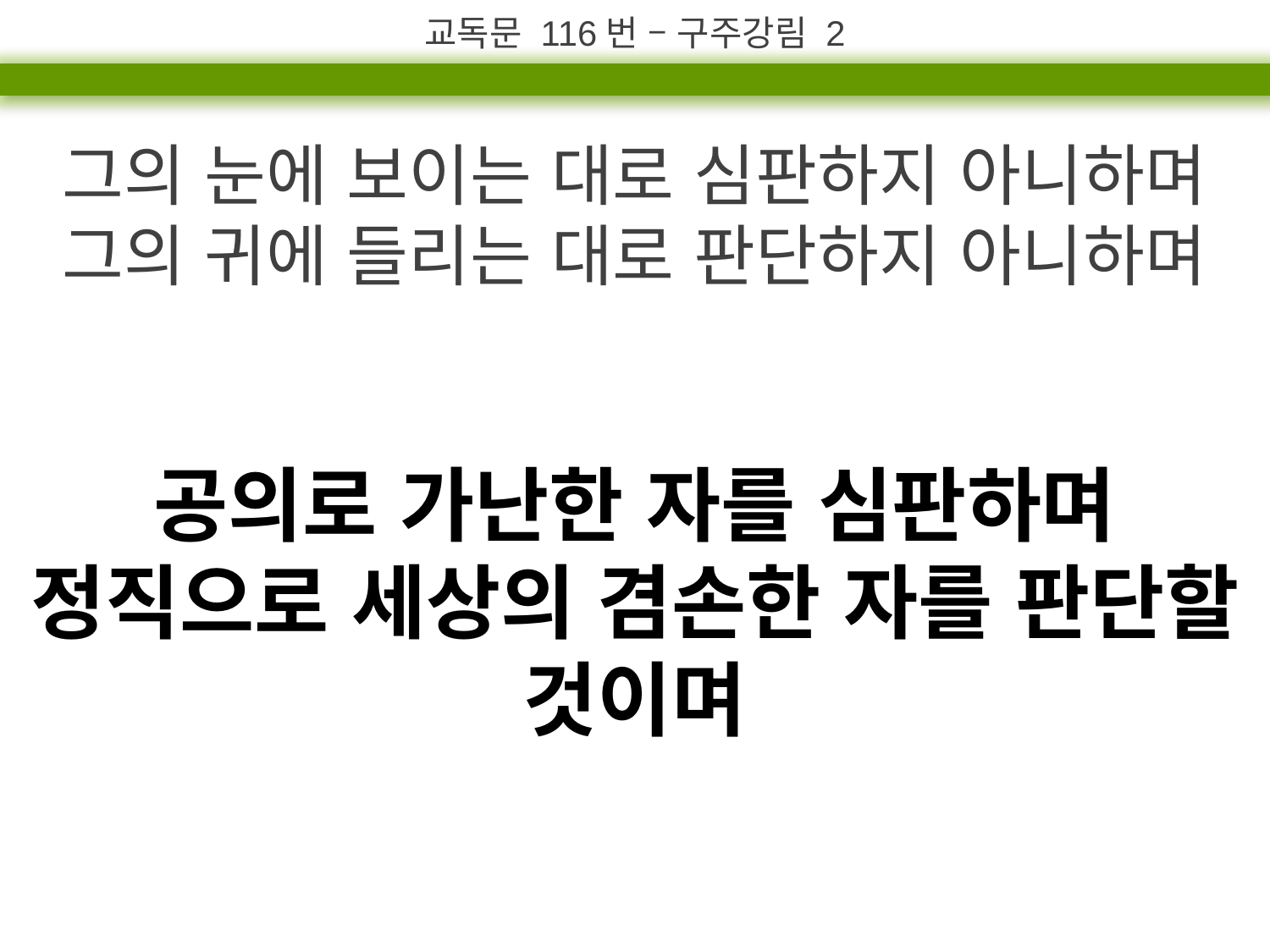

교독문 116번 – 구주강림 2

그의 눈에 보이는 대로 심판하지 아니하며 그의 귀에 들리는 대로 판단하지 아니하며
공의로 가난한 자를 심판하며 정직으로 세상의 겸손한 자를 판단할 것이며